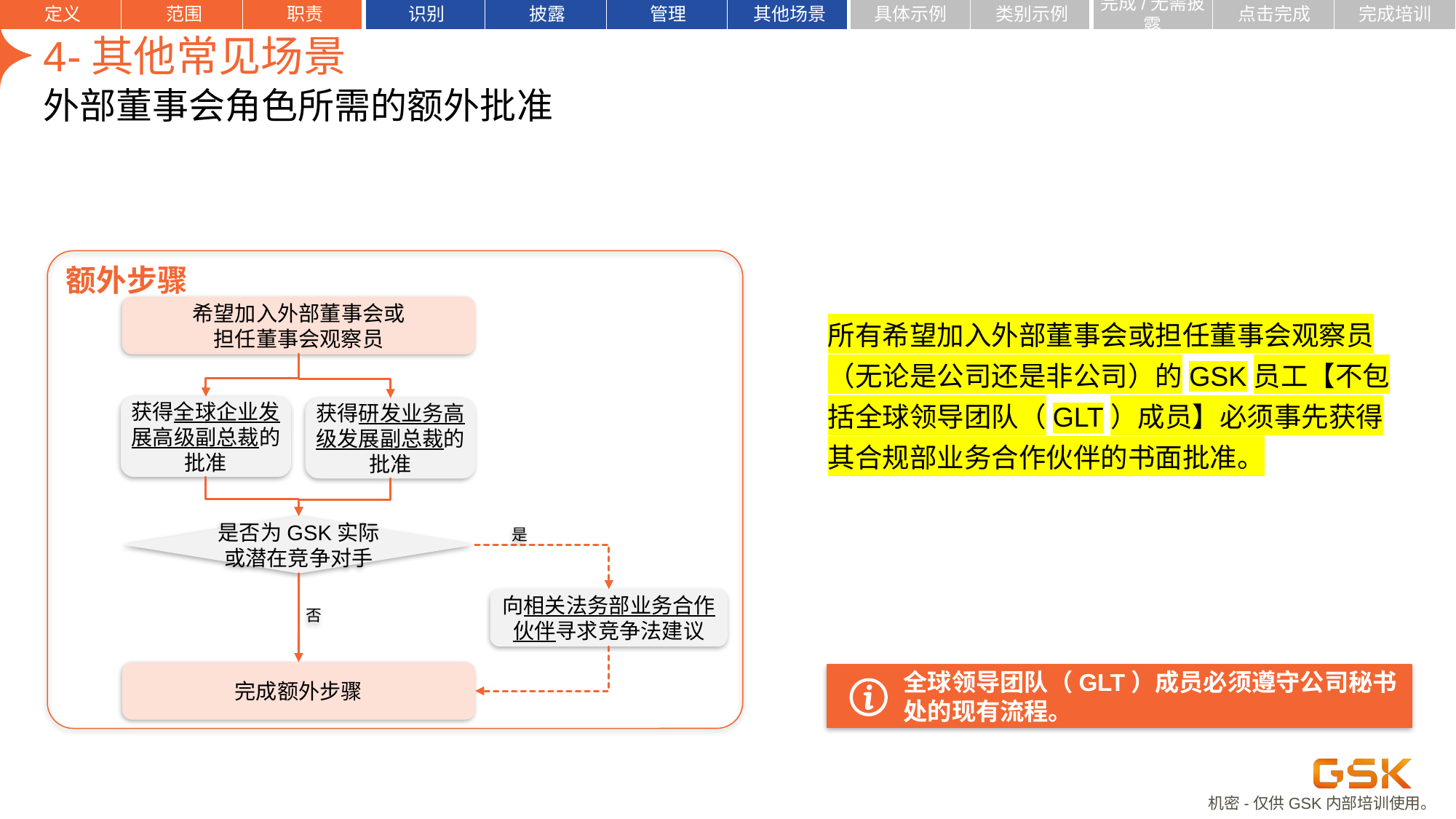

定义
范围
职责
识别
披露
管理
其他场景
具体示例
类别示例
点击完成
完成培训
完成/无需披露
|  |  |  |  |  |  |  |  |  |  |  |  |
| --- | --- | --- | --- | --- | --- | --- | --- | --- | --- | --- | --- |
# 4-其他常见场景
外部董事会角色所需的额外批准

| 额外步骤 |
| --- |
希望加入外部董事会或
担任董事会观察员
获得全球企业发展高级副总裁的批准
获得研发业务高级发展副总裁的批准
是否为GSK实际或潜在竞争对手
向相关法务部业务合作伙伴寻求竞争法建议
完成额外步骤
所有希望加入外部董事会或担任董事会观察员（无论是公司还是非公司）的GSK员工【不包括全球领导团队（GLT）成员】必须事先获得其合规部业务合作伙伴的书面批准。
是
否
全球领导团队（GLT）成员必须遵守公司秘书处的现有流程。